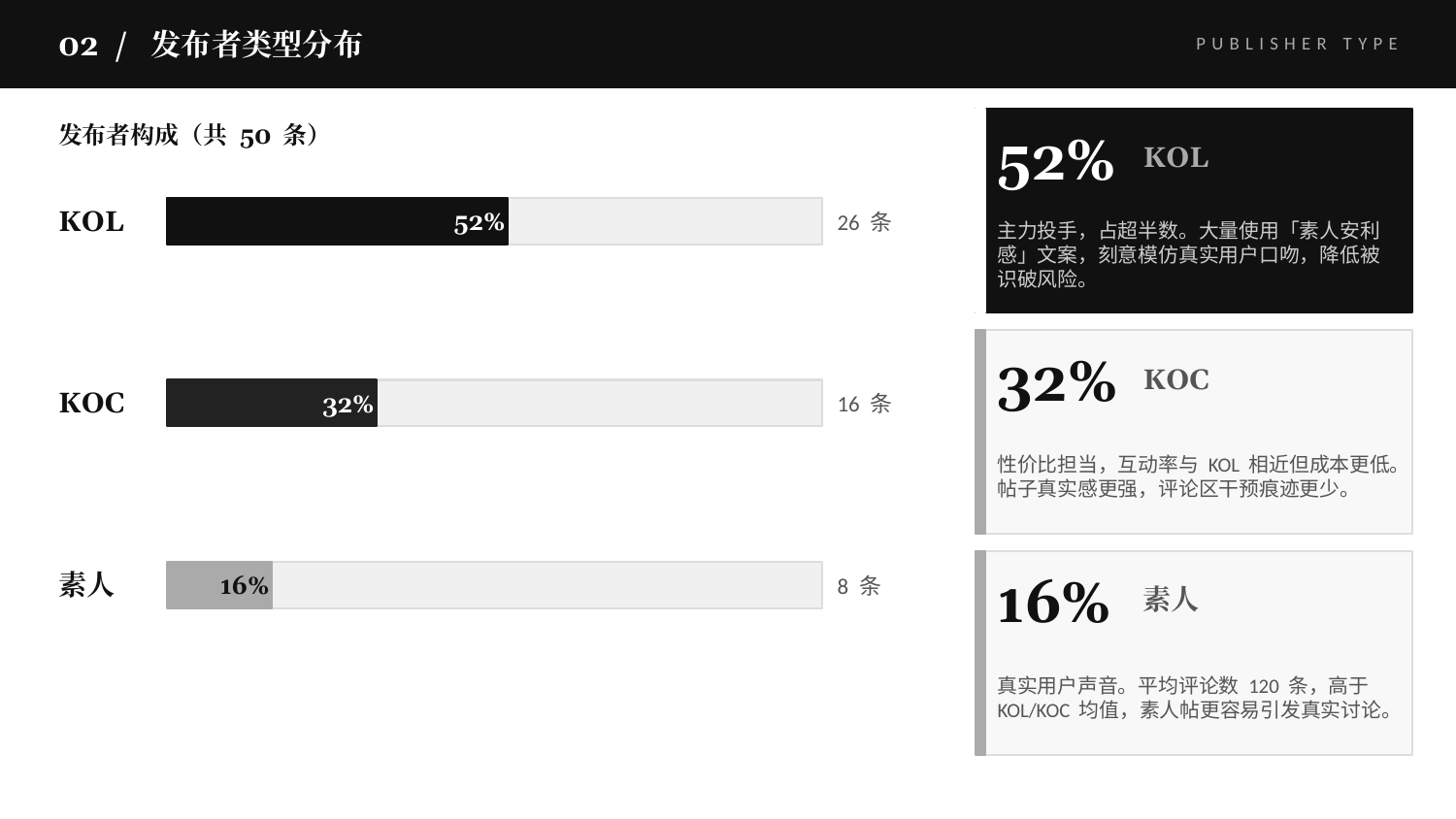

02  /  发布者类型分布
PUBLISHER TYPE
发布者构成（共 50 条）

52%
KOL
KOL

52%
26 条
主力投手，占超半数。大量使用「素人安利感」文案，刻意模仿真实用户口吻，降低被识破风险。

32%
KOC
KOC

32%
16 条
性价比担当，互动率与 KOL 相近但成本更低。帖子真实感更强，评论区干预痕迹更少。

素人

16%
16%
8 条
素人
真实用户声音。平均评论数 120 条，高于 KOL/KOC 均值，素人帖更容易引发真实讨论。